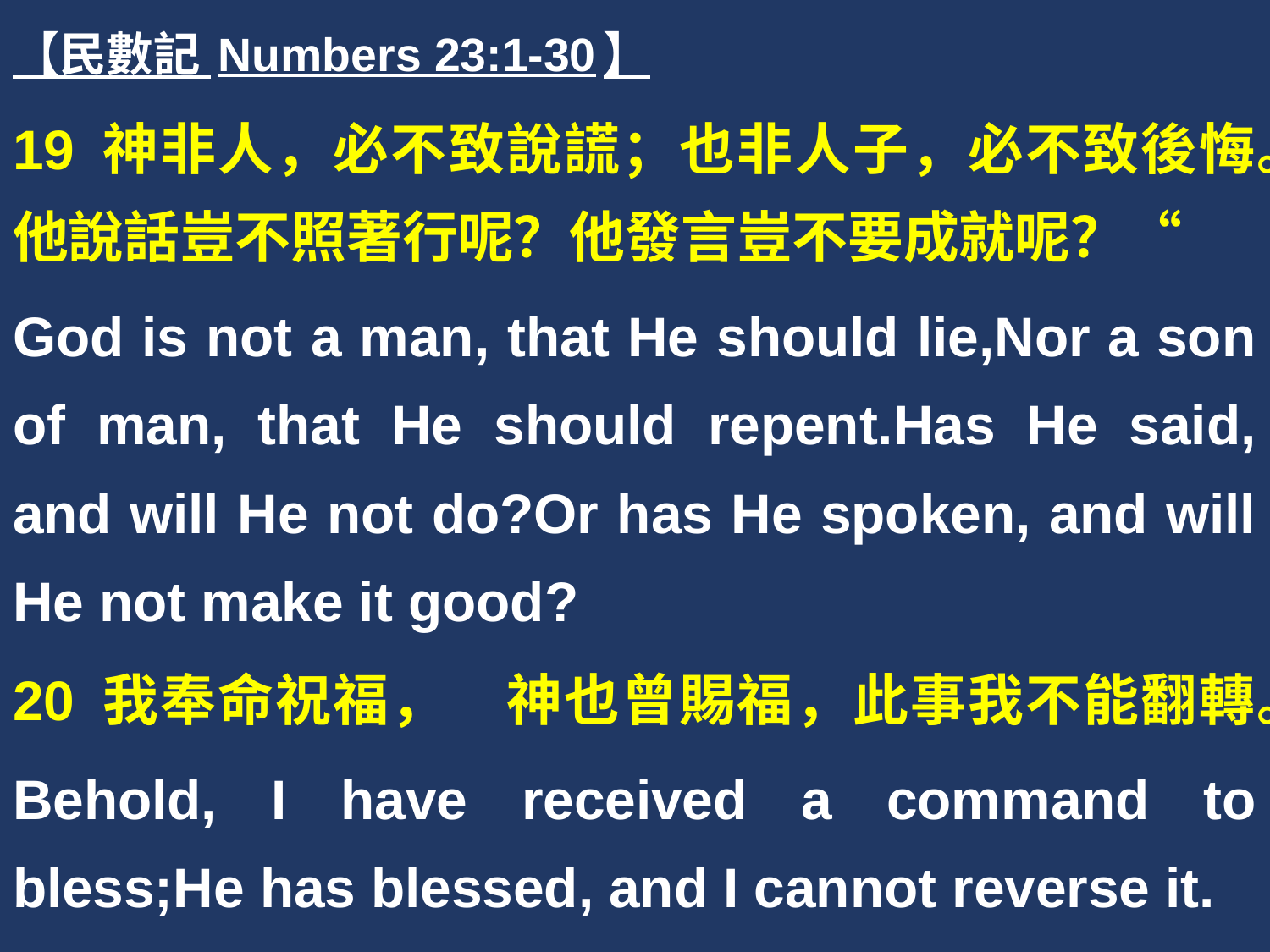

【民數記 Numbers 23:1-30】
19 神非人，必不致說謊；也非人子，必不致後悔。他說話豈不照著行呢？他發言豈不要成就呢？“
God is not a man, that He should lie,Nor a son of man, that He should repent.Has He said, and will He not do?Or has He spoken, and will He not make it good?
20 我奉命祝福，　神也曾賜福，此事我不能翻轉。
Behold, I have received a command to bless;He has blessed, and I cannot reverse it.